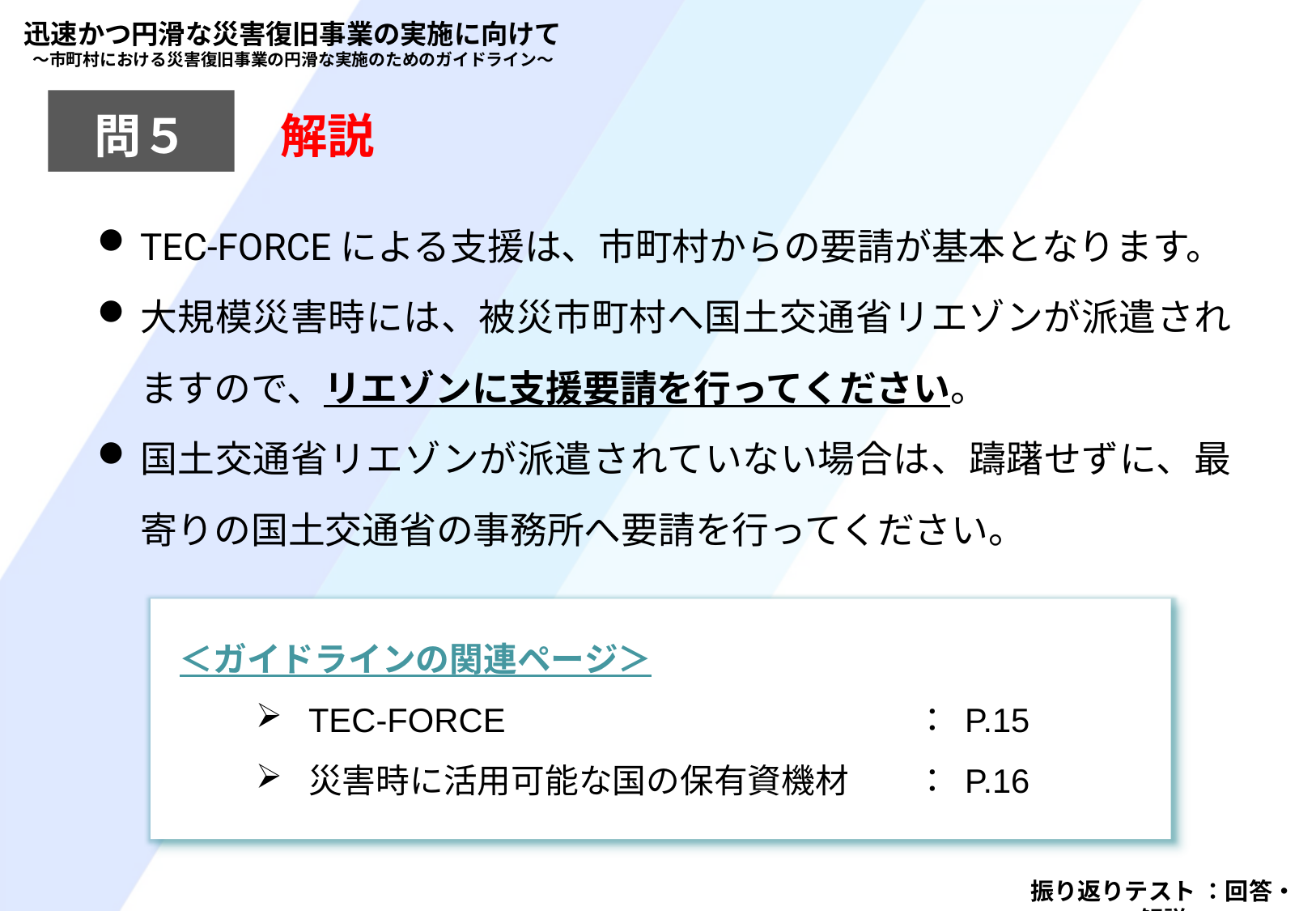

迅速かつ円滑な災害復旧事業の実施に向けて
～市町村における災害復旧事業の円滑な実施のためのガイドライン～
問５
解説
TEC-FORCEによる支援は、市町村からの要請が基本となります。
大規模災害時には、被災市町村へ国土交通省リエゾンが派遣されますので、リエゾンに支援要請を行ってください。
国土交通省リエゾンが派遣されていない場合は、躊躇せずに、最寄りの国土交通省の事務所へ要請を行ってください。
＜ガイドラインの関連ページ＞
TEC-FORCE				： P.15
災害時に活用可能な国の保有資機材	： P.16
振り返りテスト ：回答・解説